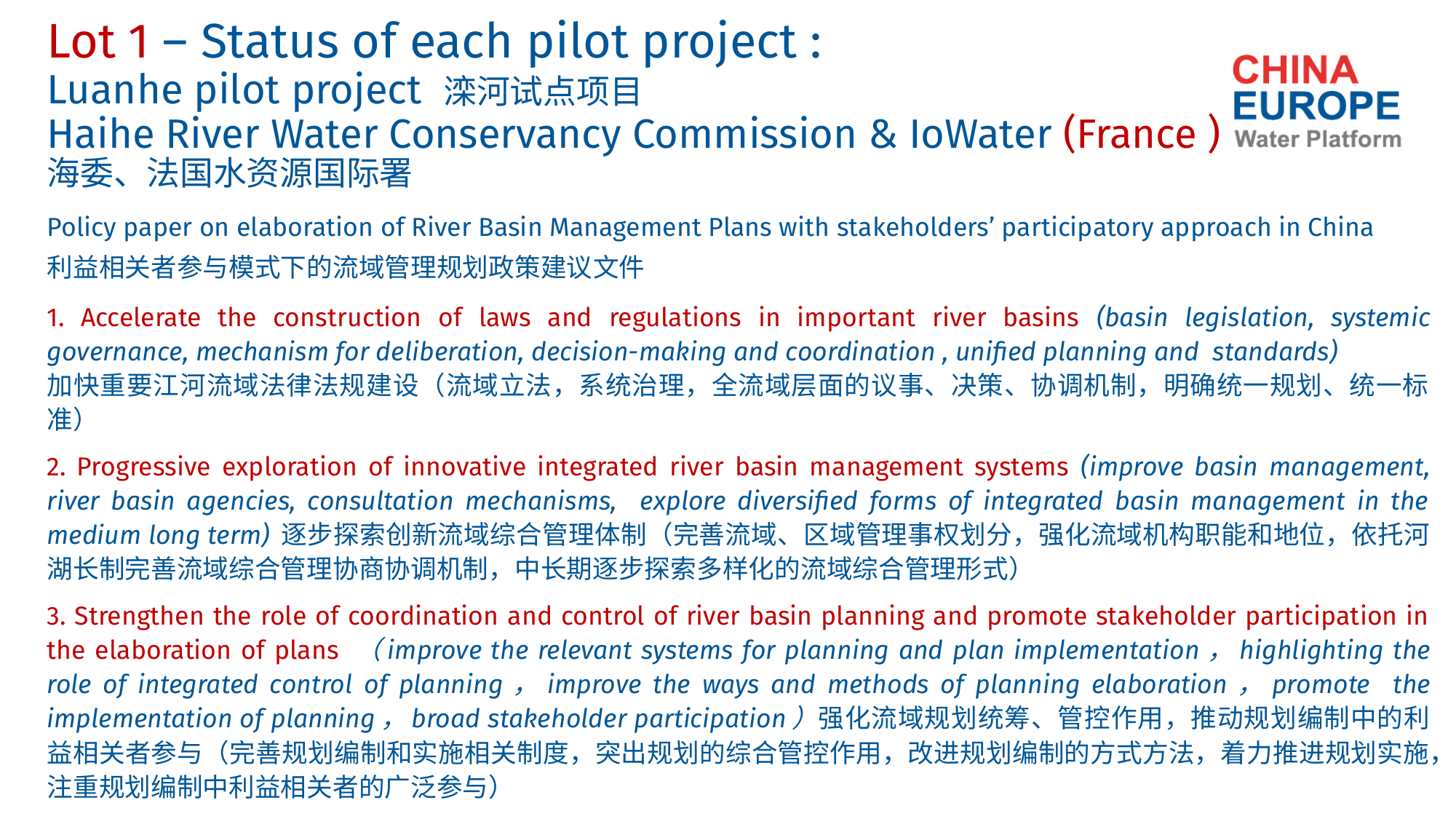

# Lot 1 – Status of each pilot project : Luanhe pilot project 滦河试点项目 Haihe River Water Conservancy Commission & IoWater (France ) 海委、法国水资源国际署
Policy paper on elaboration of River Basin Management Plans with stakeholders’ participatory approach in China
利益相关者参与模式下的流域管理规划政策建议文件
1. Accelerate the construction of laws and regulations in important river basins (basin legislation, systemic governance, mechanism for deliberation, decision-making and coordination , unified planning and  standards)
加快重要江河流域法律法规建设（流域立法，系统治理，全流域层面的议事、决策、协调机制，明确统一规划、统一标准）
2. Progressive exploration of innovative integrated river basin management systems (improve basin management, river basin agencies, consultation mechanisms,  explore diversified forms of integrated basin management in the medium long term) 逐步探索创新流域综合管理体制（完善流域、区域管理事权划分，强化流域机构职能和地位，依托河湖长制完善流域综合管理协商协调机制，中长期逐步探索多样化的流域综合管理形式）
3. Strengthen the role of coordination and control of river basin planning and promote stakeholder participation in the elaboration of plans （improve the relevant systems for planning and plan implementation，highlighting the role of integrated control of planning，improve the ways and methods of planning elaboration，promote  the implementation of planning，broad stakeholder participation）强化流域规划统筹、管控作用，推动规划编制中的利益相关者参与（完善规划编制和实施相关制度，突出规划的综合管控作用，改进规划编制的方式方法，着力推进规划实施，注重规划编制中利益相关者的广泛参与）